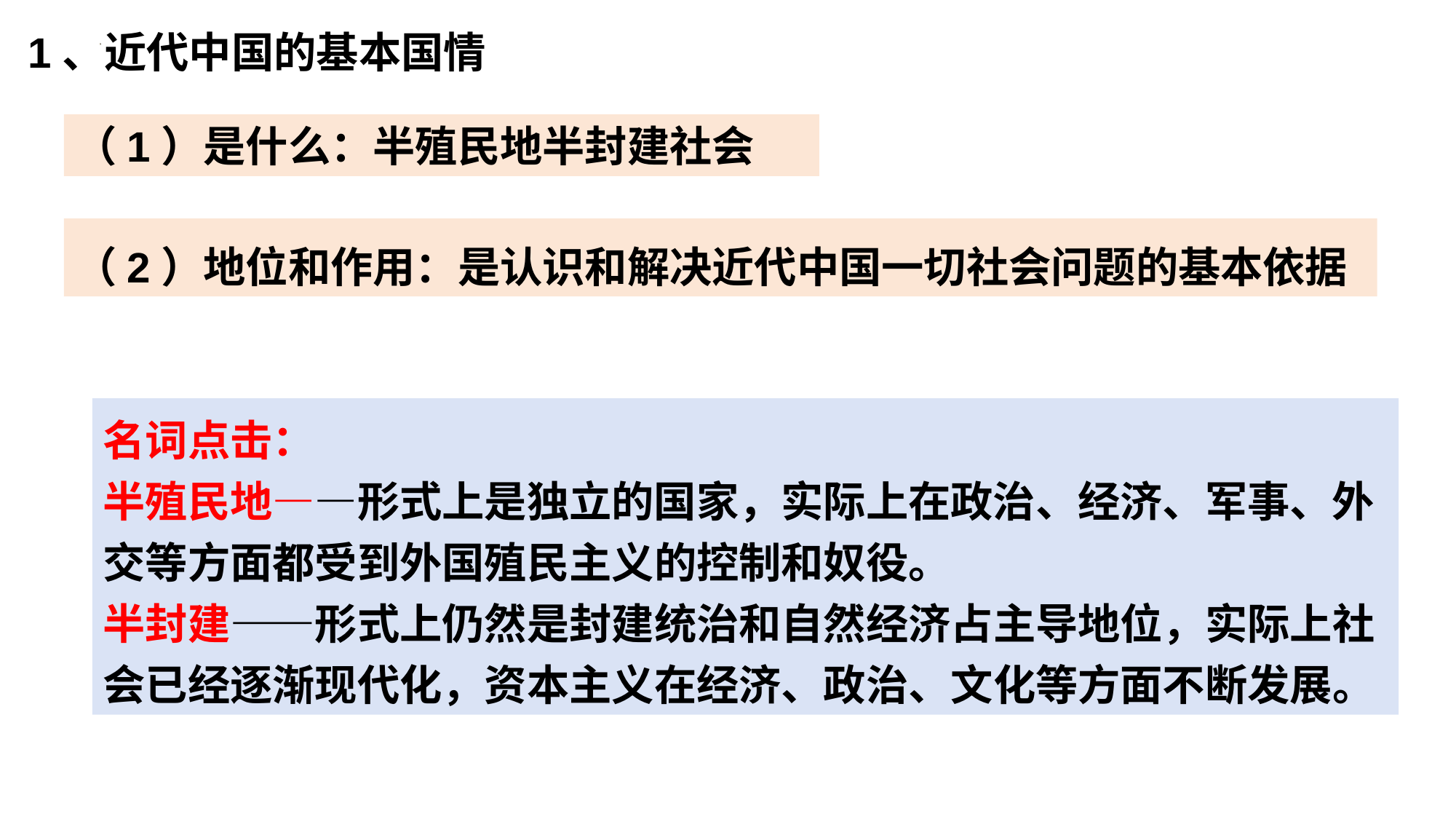

1、近代中国的基本国情
（1）是什么：半殖民地半封建社会
（2）地位和作用：是认识和解决近代中国一切社会问题的基本依据
名词点击：
半殖民地——形式上是独立的国家，实际上在政治、经济、军事、外交等方面都受到外国殖民主义的控制和奴役。
半封建——形式上仍然是封建统治和自然经济占主导地位，实际上社会已经逐渐现代化，资本主义在经济、政治、文化等方面不断发展。